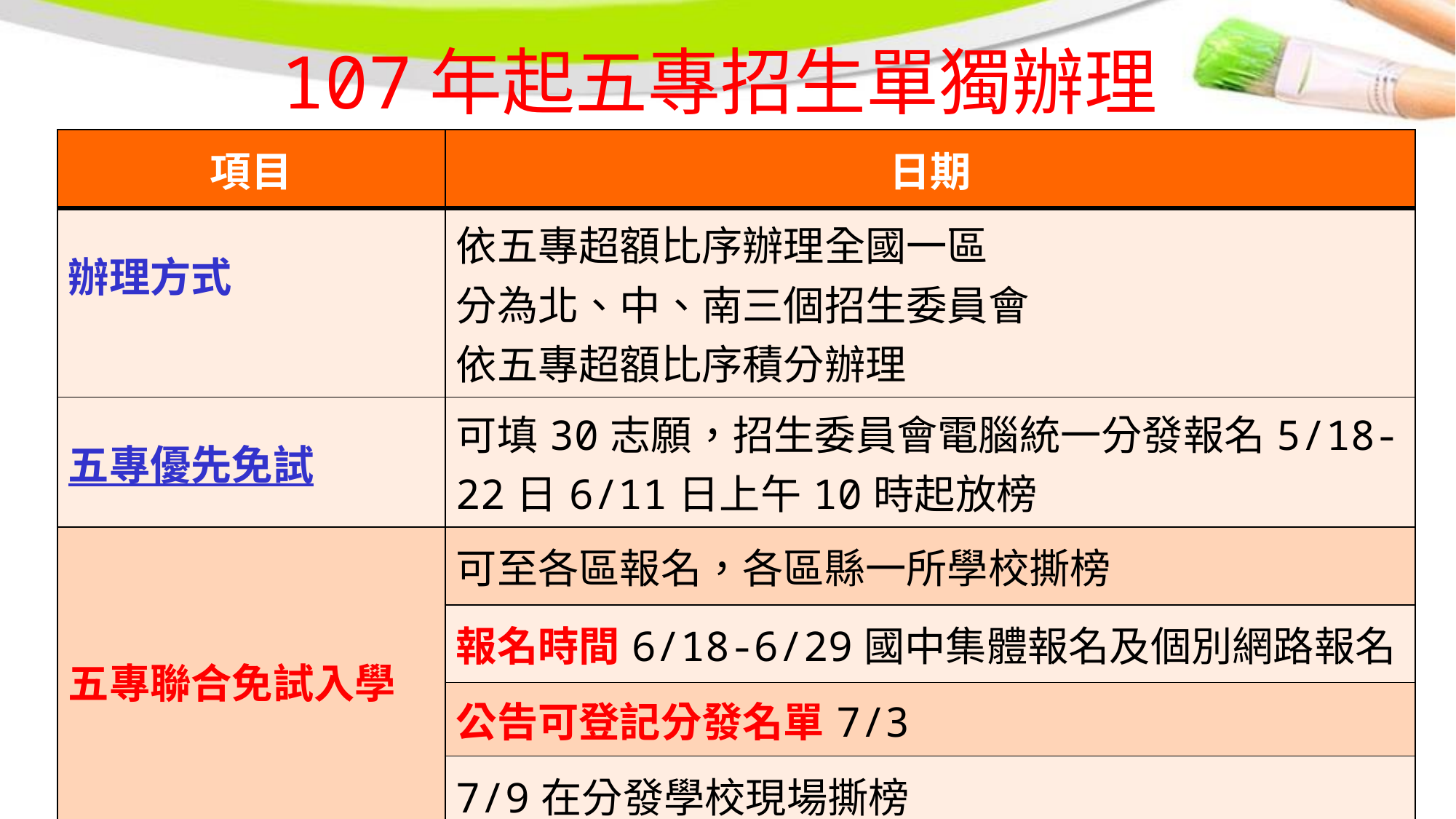

107年起五專招生單獨辦理
| 項目 | 日期 |
| --- | --- |
| 辦理方式 | 依五專超額比序辦理全國一區 分為北、中、南三個招生委員會 依五專超額比序積分辦理 |
| 五專優先免試 | 可填30志願，招生委員會電腦統一分發報名5/18-22日6/11日上午10時起放榜 |
| 五專聯合免試入學 | 可至各區報名，各區縣一所學校撕榜 |
|  | 報名時間6/18-6/29國中集體報名及個別網路報名 |
|  | 公告可登記分發名單7/3 |
|  | 7/9在分發學校現場撕榜 |